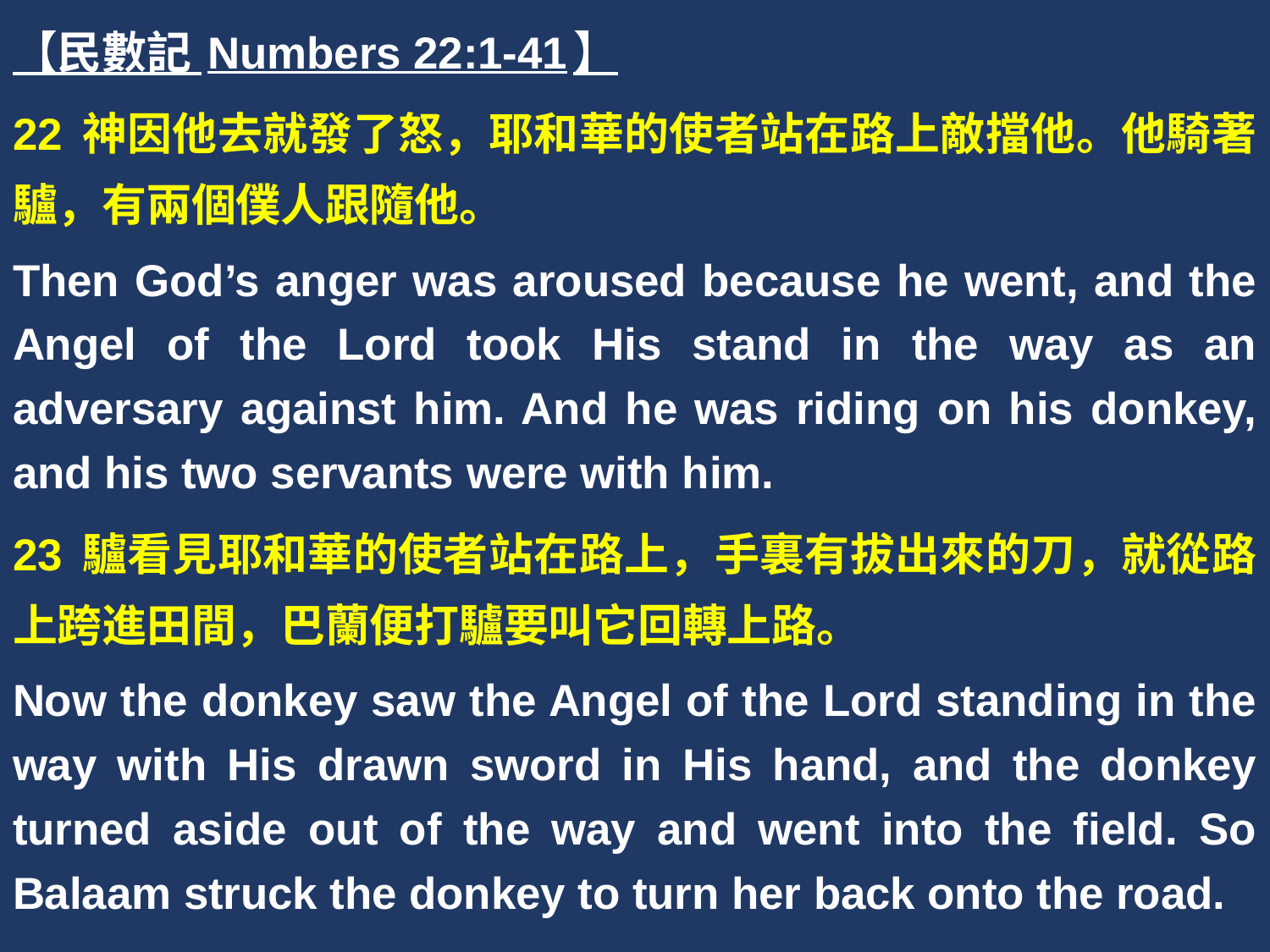

【民數記 Numbers 22:1-41】
22 神因他去就發了怒，耶和華的使者站在路上敵擋他。他騎著驢，有兩個僕人跟隨他。
Then God’s anger was aroused because he went, and the Angel of the Lord took His stand in the way as an adversary against him. And he was riding on his donkey, and his two servants were with him.
23 驢看見耶和華的使者站在路上，手裏有拔出來的刀，就從路上跨進田間，巴蘭便打驢要叫它回轉上路。
Now the donkey saw the Angel of the Lord standing in the way with His drawn sword in His hand, and the donkey turned aside out of the way and went into the field. So Balaam struck the donkey to turn her back onto the road.